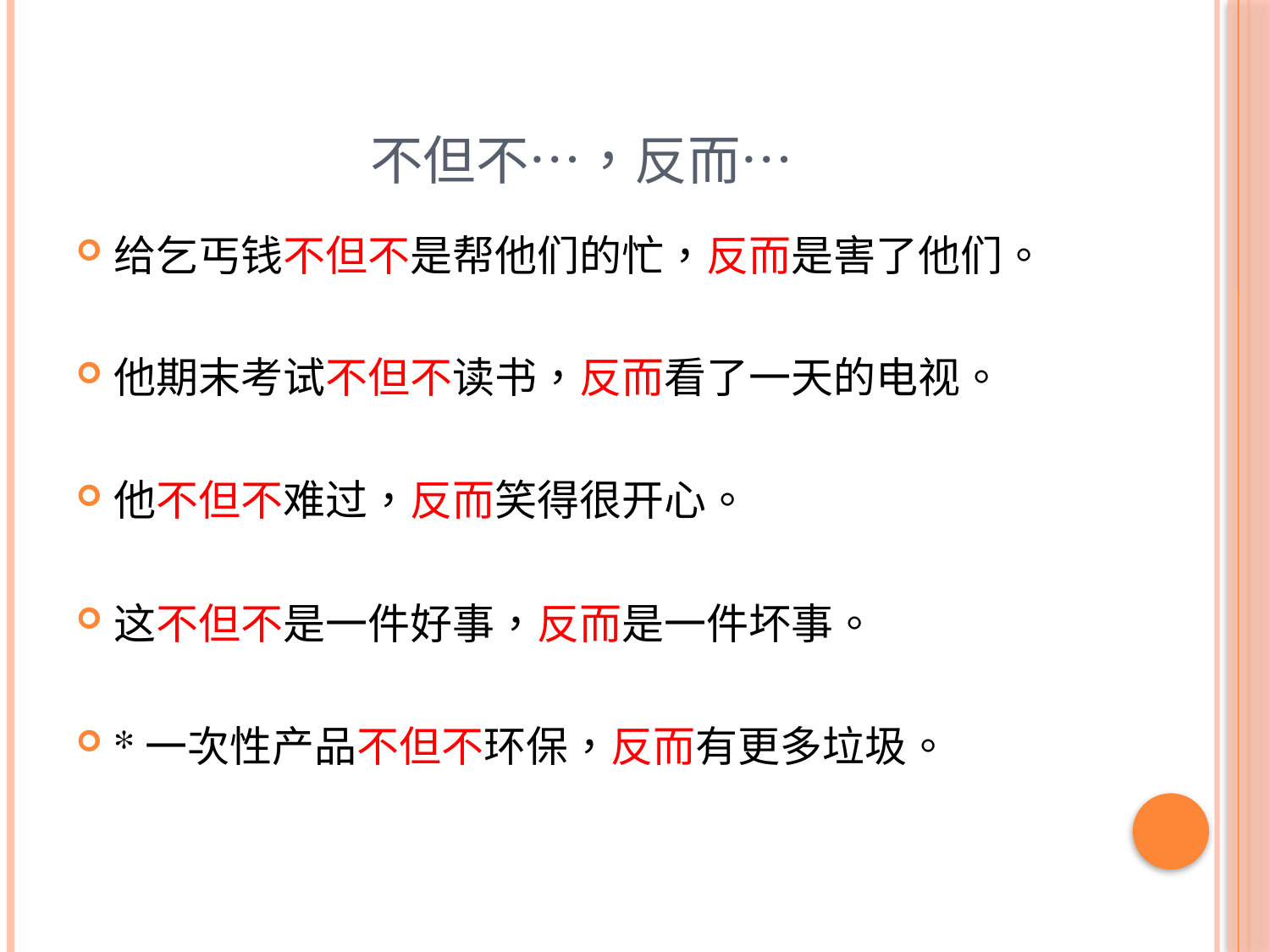

# 不但不…，反而…
给乞丐钱不但不是帮他们的忙，反而是害了他们。

他期末考试不但不读书，反而看了一天的电视。

他不但不难过，反而笑得很开心。

这不但不是一件好事，反而是一件坏事。

*一次性产品不但不环保，反而有更多垃圾。